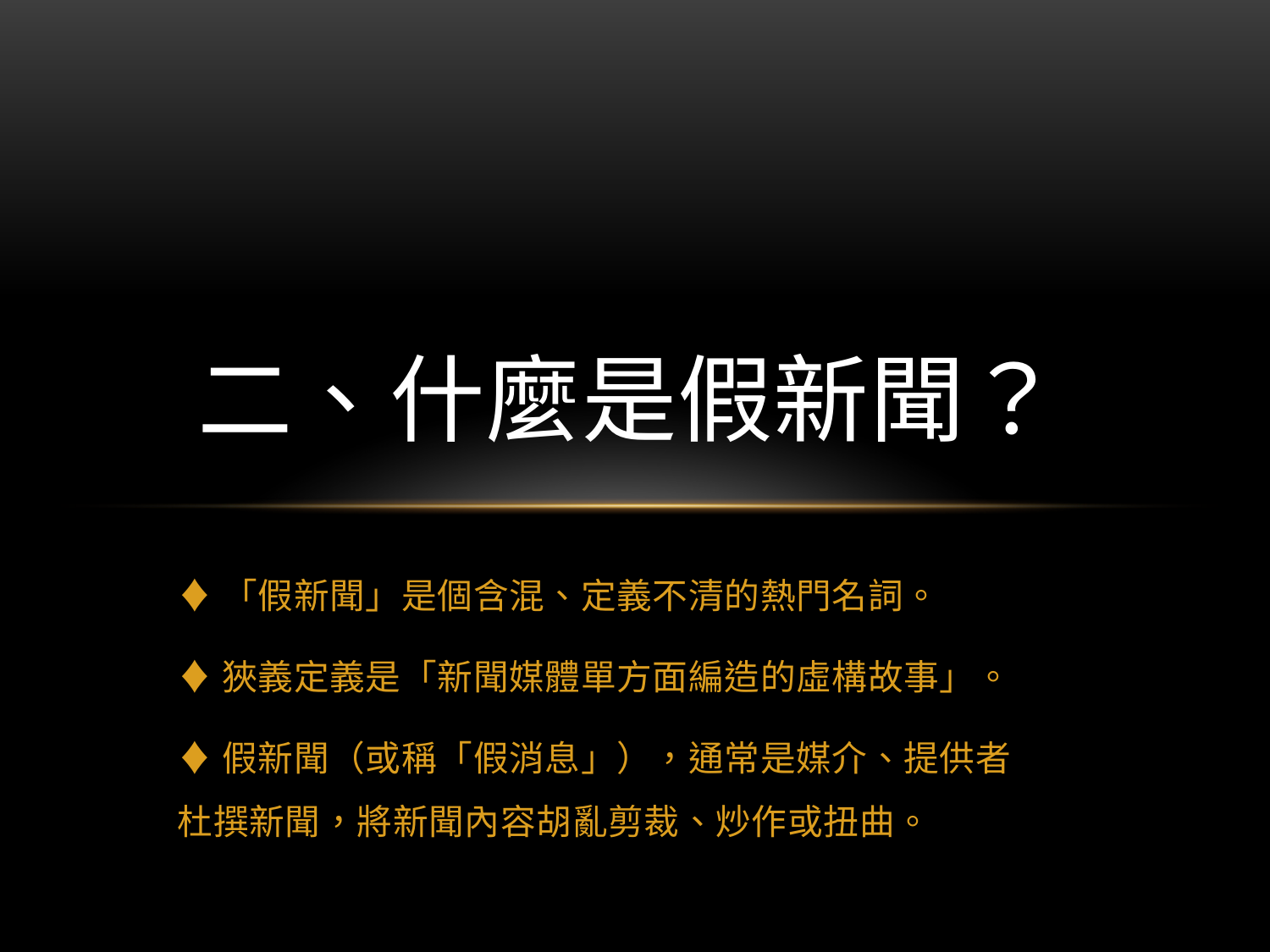

# 二、什麼是假新聞？
♦「假新聞」是個含混、定義不清的熱門名詞。
♦狹義定義是「新聞媒體單方面編造的虛構故事」。
♦假新聞（或稱「假消息」），通常是媒介、提供者杜撰新聞，將新聞內容胡亂剪裁、炒作或扭曲。